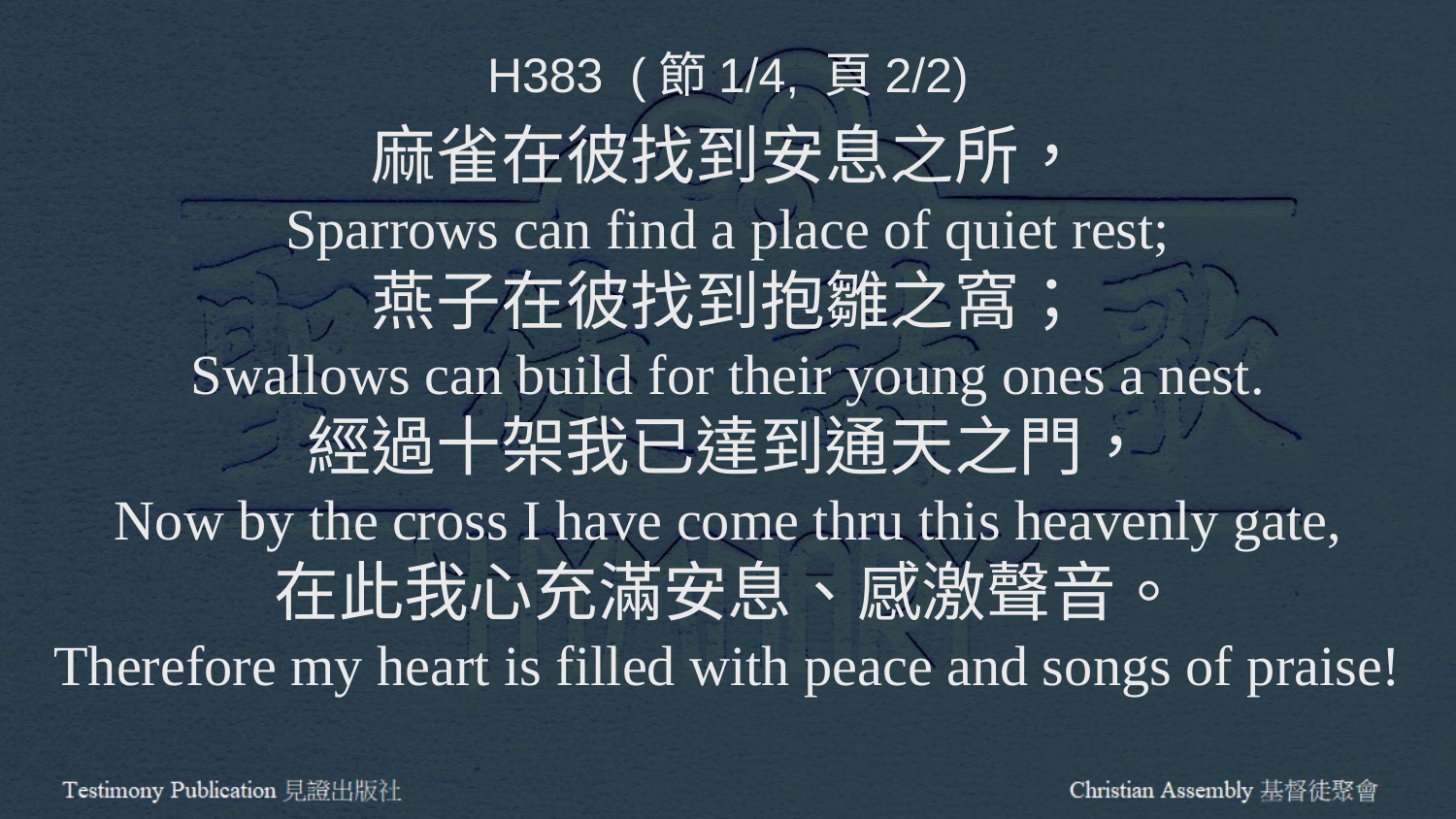

H383  (節1/4, 頁2/2)
麻雀在彼找到安息之所，
Sparrows can find a place of quiet rest;
燕子在彼找到抱雛之窩；
Swallows can build for their young ones a nest.
經過十架我已達到通天之門，
Now by the cross I have come thru this heavenly gate,
在此我心充滿安息、感激聲音。
Therefore my heart is filled with peace and songs of praise!